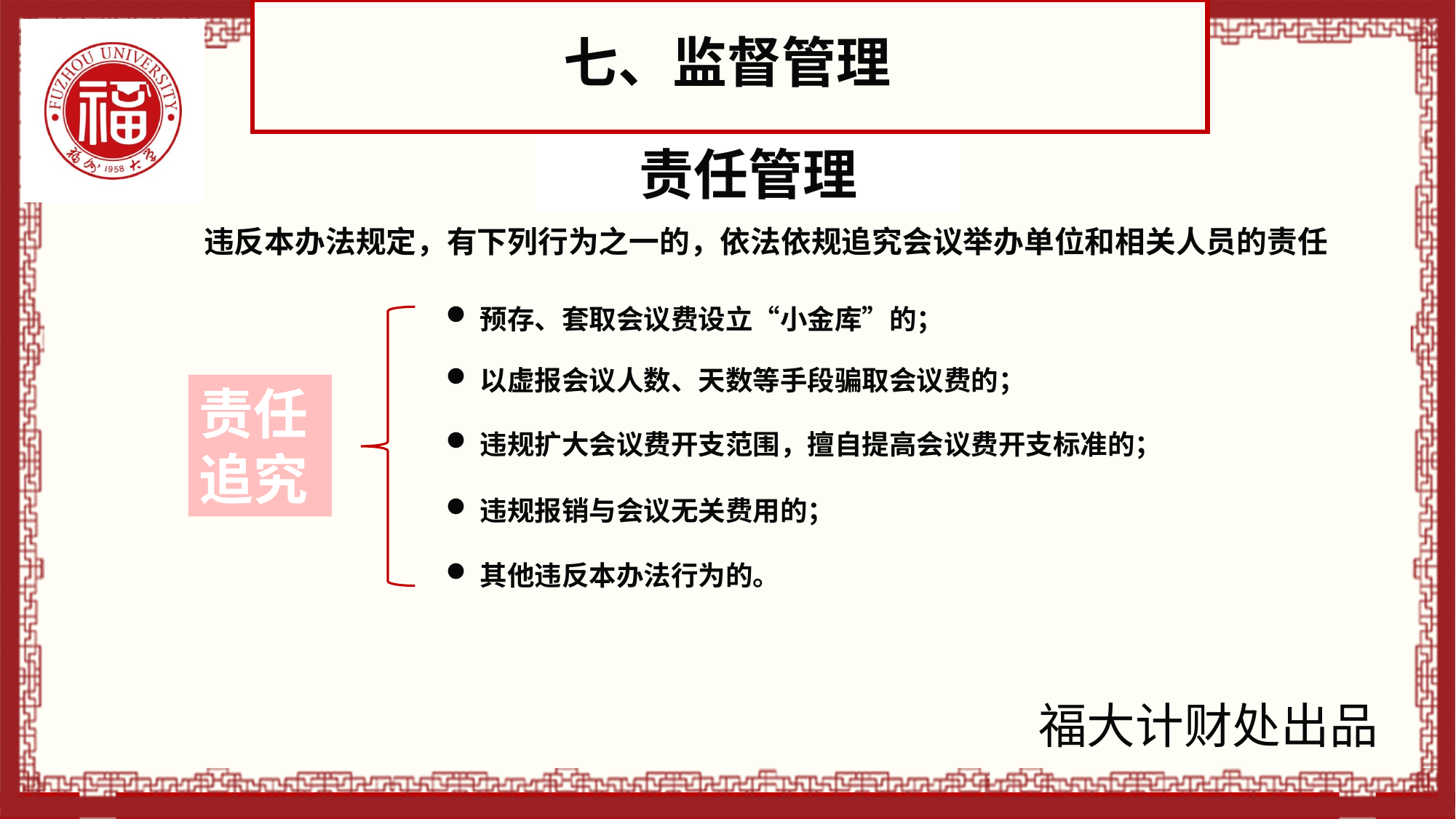

七、监督管理
责任管理
违反本办法规定，有下列行为之一的，依法依规追究会议举办单位和相关人员的责任
预存、套取会议费设立“小金库”的；

以虚报会议人数、天数等手段骗取会议费的；
责任追究
违规扩大会议费开支范围，擅自提高会议费开支标准的；
违规报销与会议无关费用的；
其他违反本办法行为的。
17